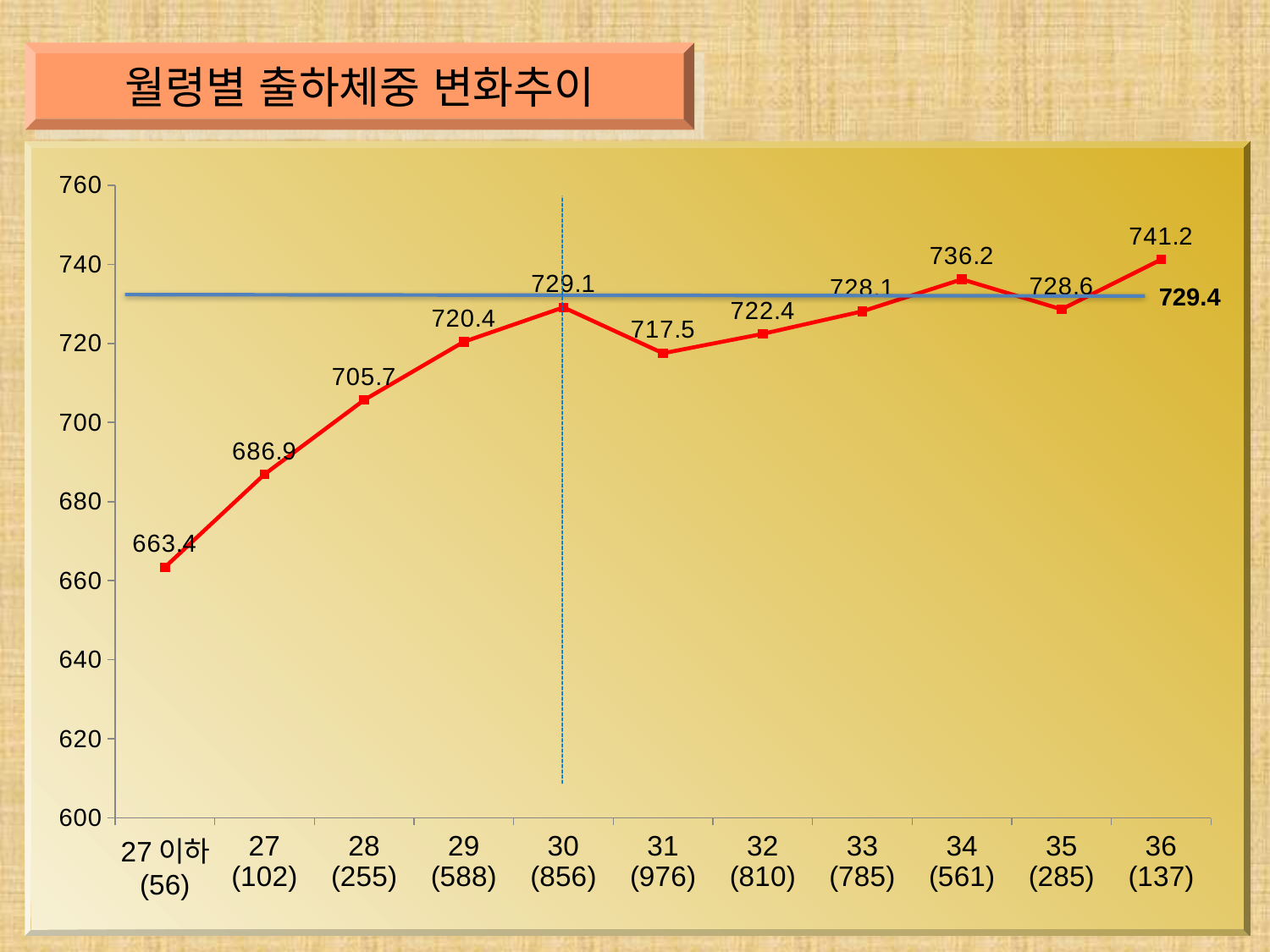

월령별 출하체중 변화추이

### Chart

| Category | 출하체중 |
|---|---|
| 27이하 (56) | 663.4 |
| 27 (102) | 686.9 |
| 28 (255) | 705.7 |
| 29 (588) | 720.4 |
| 30 (856) | 729.1 |
| 31 (976) | 717.5 |
| 32 (810) | 722.4 |
| 33 (785) | 728.1 |
| 34 (561) | 736.2 |
| 35 (285) | 728.6 |
| 36 (137) | 741.2 |
729.4